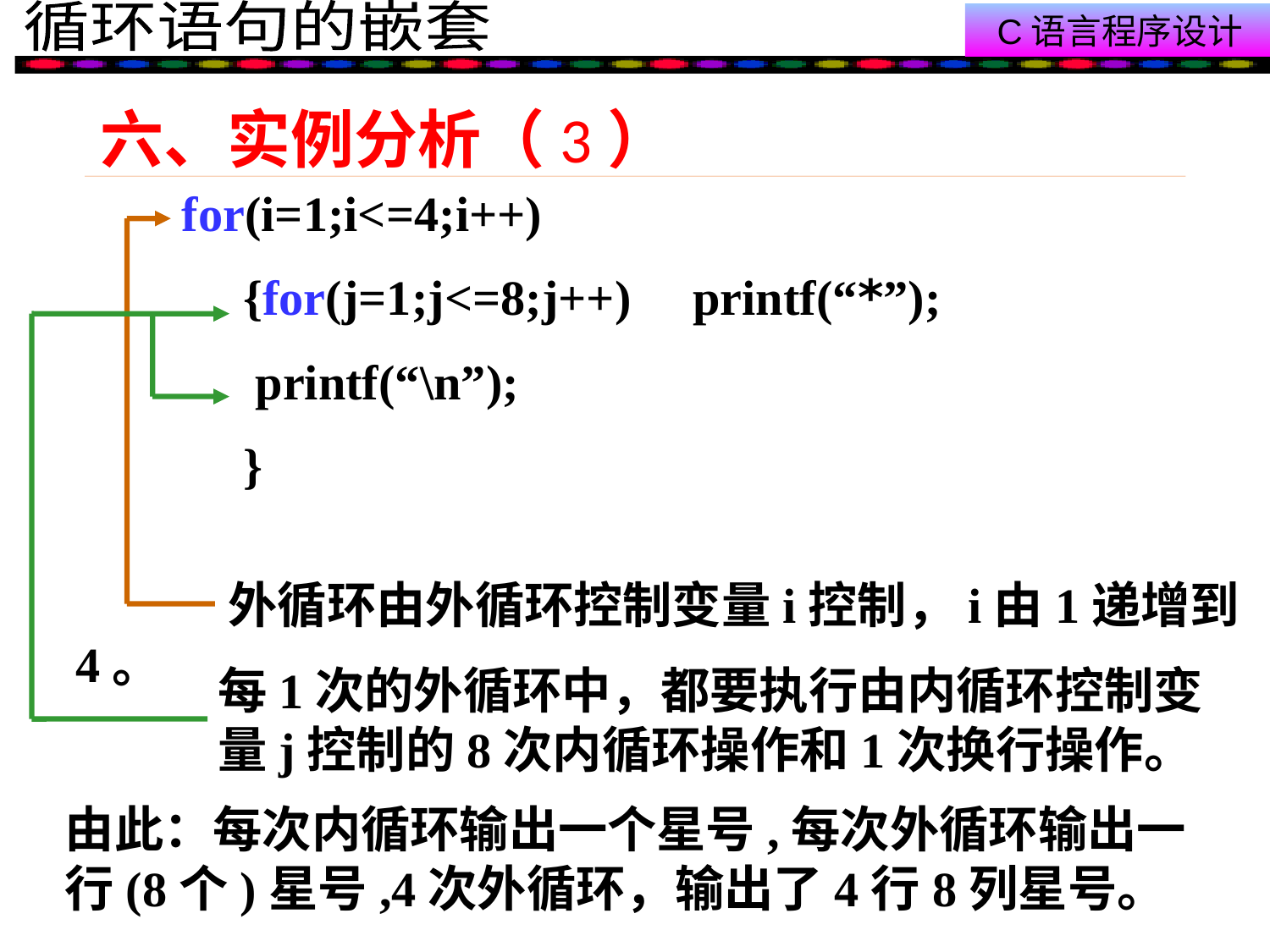

# 六、实例分析（3）
for(i=1;i<=4;i++)
     {for(j=1;j<=8;j++)     printf(“*”);
      printf(“\n”);
     }

         外循环由外循环控制变量i控制，i由1递增到4。
每1次的外循环中，都要执行由内循环控制变量j控制的8次内循环操作和1次换行操作。
由此：每次内循环输出一个星号,每次外循环输出一行(8个)星号,4次外循环，输出了4行8列星号。